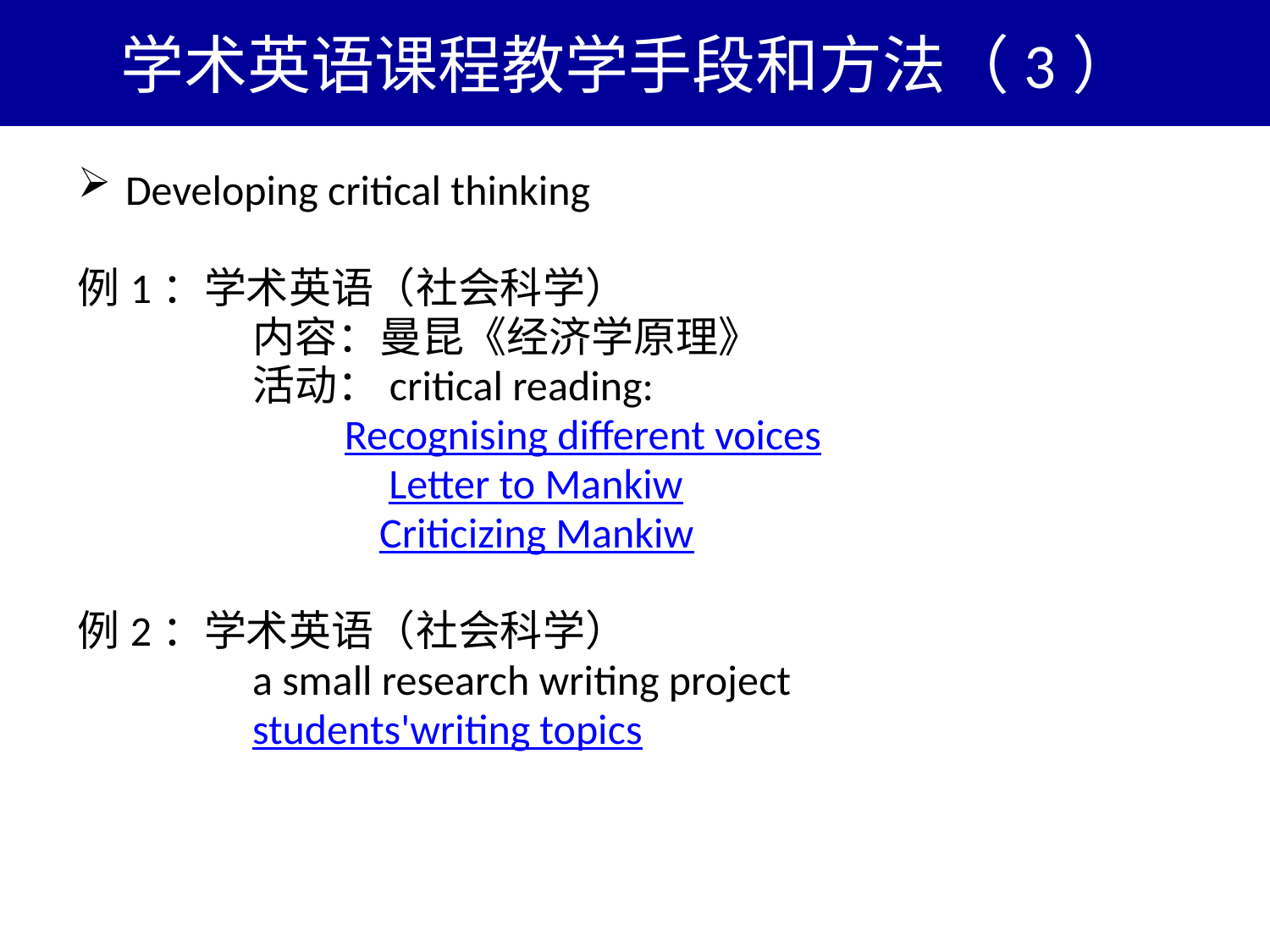

# 学术英语课程教学手段和方法（3）
Developing critical thinking

例1：学术英语（社会科学）
           	内容：曼昆《经济学原理》
          	活动：critical reading:
                            Recognising different voices
			 Letter to Mankiw
			Criticizing Mankiw

例2：学术英语（社会科学）
  		a small research writing project
		students'writing topics